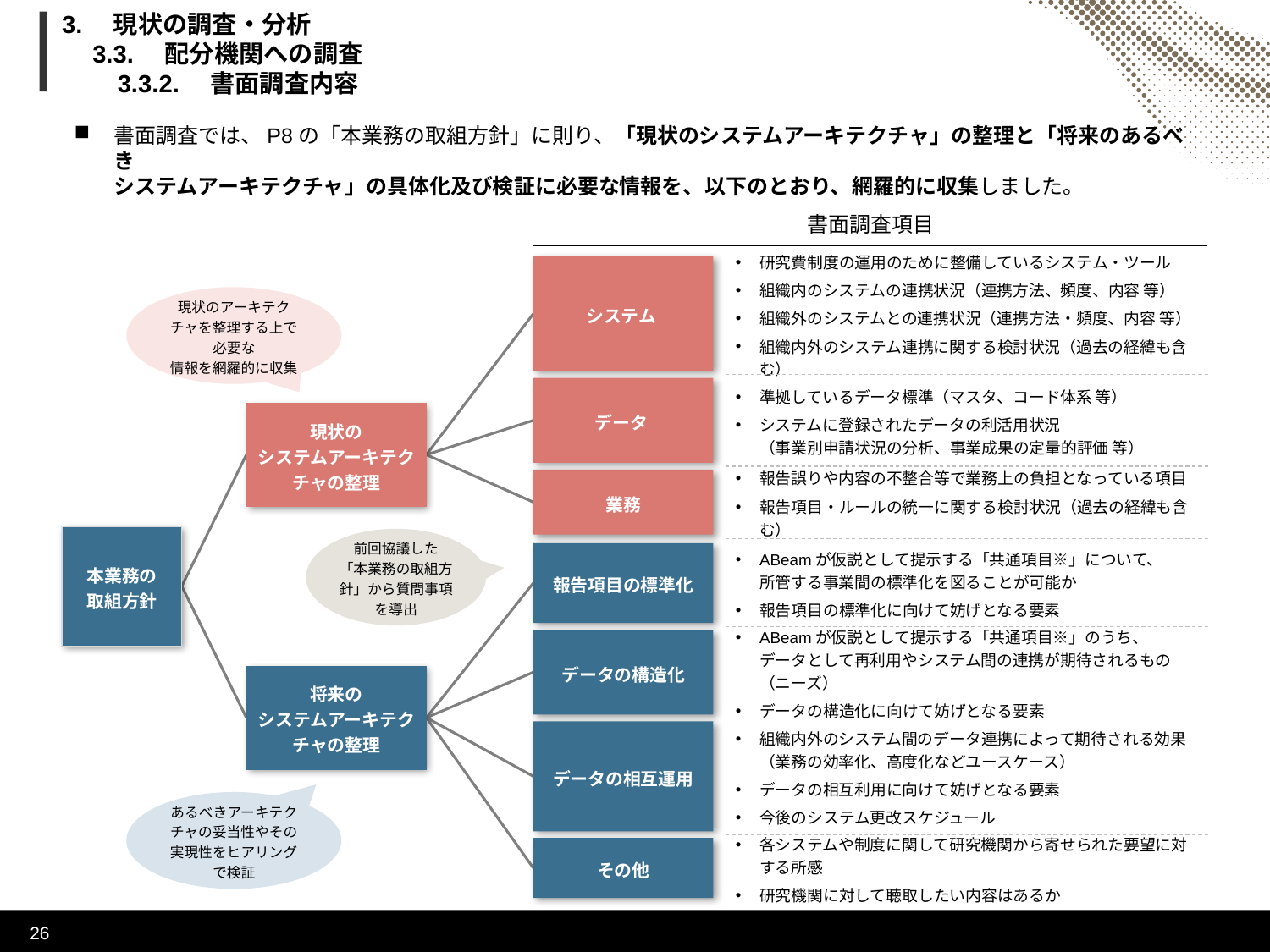

# 3.　現状の調査・分析 　3.3.　配分機関への調査 　　3.3.2.　書面調査内容
書面調査では、P8の「本業務の取組方針」に則り、「現状のシステムアーキテクチャ」の整理と「将来のあるべき
システムアーキテクチャ」の具体化及び検証に必要な情報を、以下のとおり、網羅的に収集しました。
書面調査項目
研究費制度の運用のために整備しているシステム・ツール
組織内のシステムの連携状況（連携方法、頻度、内容 等）
組織外のシステムとの連携状況（連携方法・頻度、内容 等）
組織内外のシステム連携に関する検討状況（過去の経緯も含む）
システム
現状のアーキテクチャを整理する上で必要な
情報を網羅的に収集
データ
準拠しているデータ標準（マスタ、コード体系 等）
システムに登録されたデータの利活用状況
（事業別申請状況の分析、事業成果の定量的評価 等）
現状の
システムアーキテクチャの整理
報告誤りや内容の不整合等で業務上の負担となっている項目
報告項目・ルールの統一に関する検討状況（過去の経緯も含む）
業務
本業務の
取組方針
前回協議した
「本業務の取組方針」から質問事項を導出
ABeamが仮説として提示する「共通項目※」について、
所管する事業間の標準化を図ることが可能か
報告項目の標準化に向けて妨げとなる要素
報告項目の標準化
データの構造化
ABeamが仮説として提示する「共通項目※」のうち、
データとして再利用やシステム間の連携が期待されるもの（ニーズ）
データの構造化に向けて妨げとなる要素
将来の
システムアーキテクチャの整理
データの相互運用
組織内外のシステム間のデータ連携によって期待される効果
（業務の効率化、高度化などユースケース）
データの相互利用に向けて妨げとなる要素
今後のシステム更改スケジュール
あるべきアーキテクチャの妥当性やその実現性をヒアリングで検証
その他
各システムや制度に関して研究機関から寄せられた要望に対する所感
研究機関に対して聴取したい内容はあるか